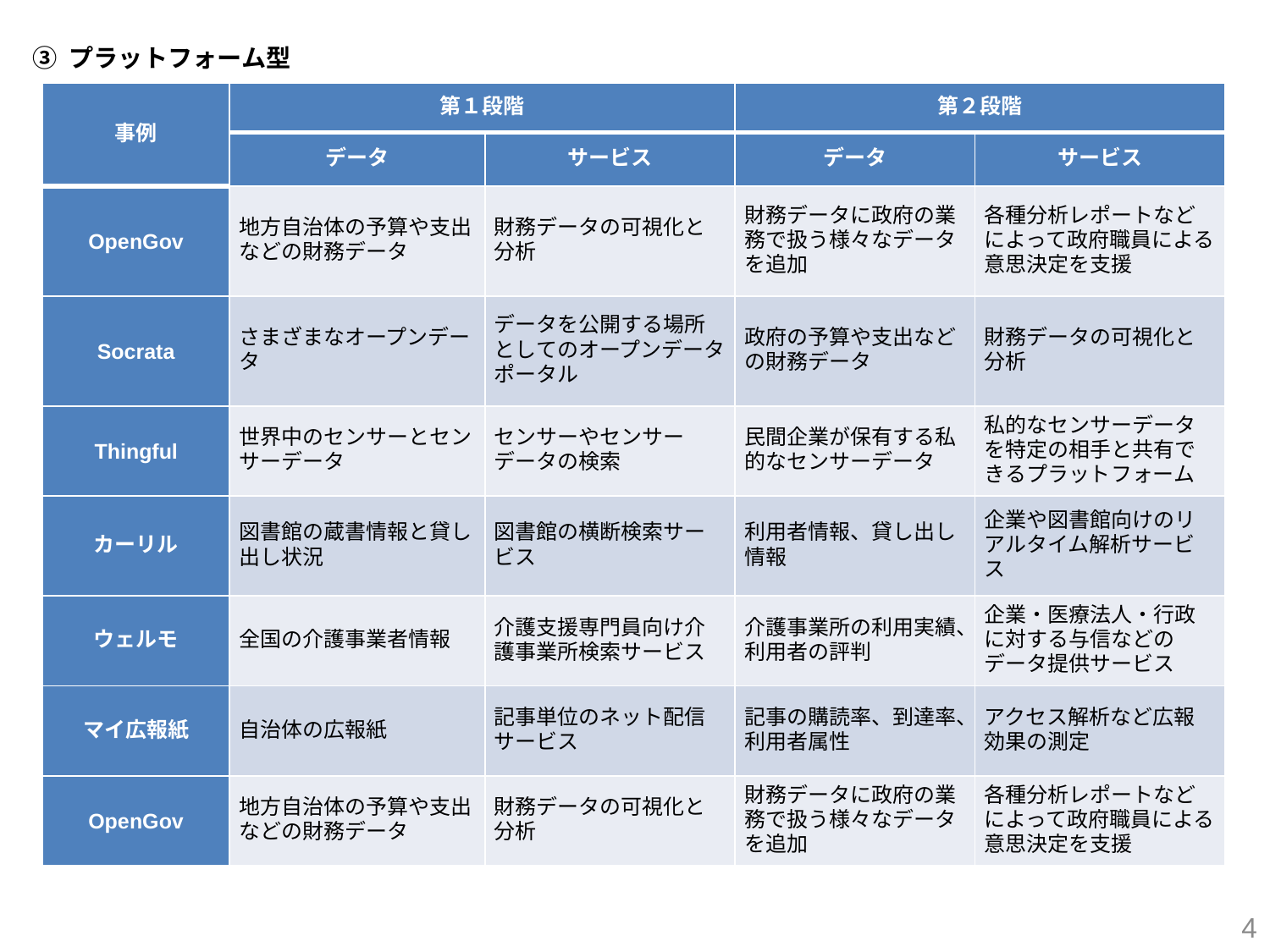

③ プラットフォーム型
| 事例 | 第１段階 |  | 第２段階 |  |
| --- | --- | --- | --- | --- |
|  | データ | サービス | データ | サービス |
| OpenGov | 地方自治体の予算や支出などの財務データ | 財務データの可視化と分析 | 財務データに政府の業務で扱う様々なデータを追加 | 各種分析レポートなどによって政府職員による意思決定を支援 |
| Socrata | さまざまなオープンデータ | データを公開する場所としてのオープンデータポータル | 政府の予算や支出などの財務データ | 財務データの可視化と分析 |
| Thingful | 世界中のセンサーとセンサーデータ | センサーやセンサーデータの検索 | 民間企業が保有する私的なセンサーデータ | 私的なセンサーデータを特定の相手と共有できるプラットフォーム |
| カーリル | 図書館の蔵書情報と貸し出し状況 | 図書館の横断検索サービス | 利用者情報、貸し出し情報 | 企業や図書館向けのリアルタイム解析サービス |
| ウェルモ | 全国の介護事業者情報 | 介護支援専門員向け介護事業所検索サービス | 介護事業所の利用実績、利用者の評判 | 企業・医療法人・行政に対する与信などのデータ提供サービス |
| マイ広報紙 | 自治体の広報紙 | 記事単位のネット配信サービス | 記事の購読率、到達率、利用者属性 | アクセス解析など広報効果の測定 |
| OpenGov | 地方自治体の予算や支出などの財務データ | 財務データの可視化と分析 | 財務データに政府の業務で扱う様々なデータを追加 | 各種分析レポートなどによって政府職員による意思決定を支援 |
4